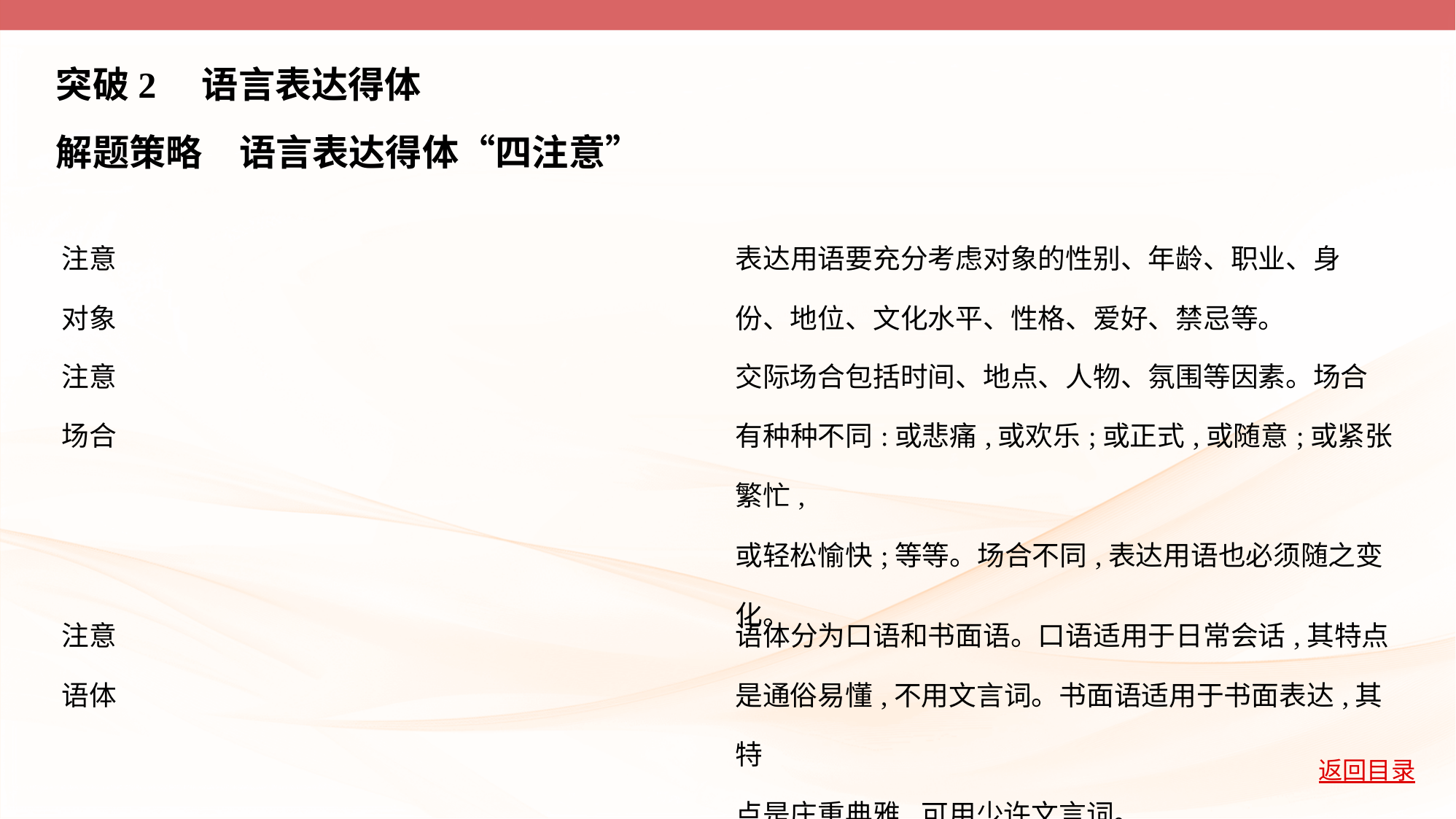

突破2　语言表达得体
解题策略　语言表达得体“四注意”
| 注意 对象 | 表达用语要充分考虑对象的性别、年龄、职业、身 份、地位、文化水平、性格、爱好、禁忌等。 |
| --- | --- |
| 注意 场合 | 交际场合包括时间、地点、人物、氛围等因素。场合 有种种不同:或悲痛,或欢乐;或正式,或随意;或紧张繁忙, 或轻松愉快;等等。场合不同,表达用语也必须随之变 化。 |
| 注意 语体 | 语体分为口语和书面语。口语适用于日常会话,其特点 是通俗易懂,不用文言词。书面语适用于书面表达,其特 点是庄重典雅,可用少许文言词。 |